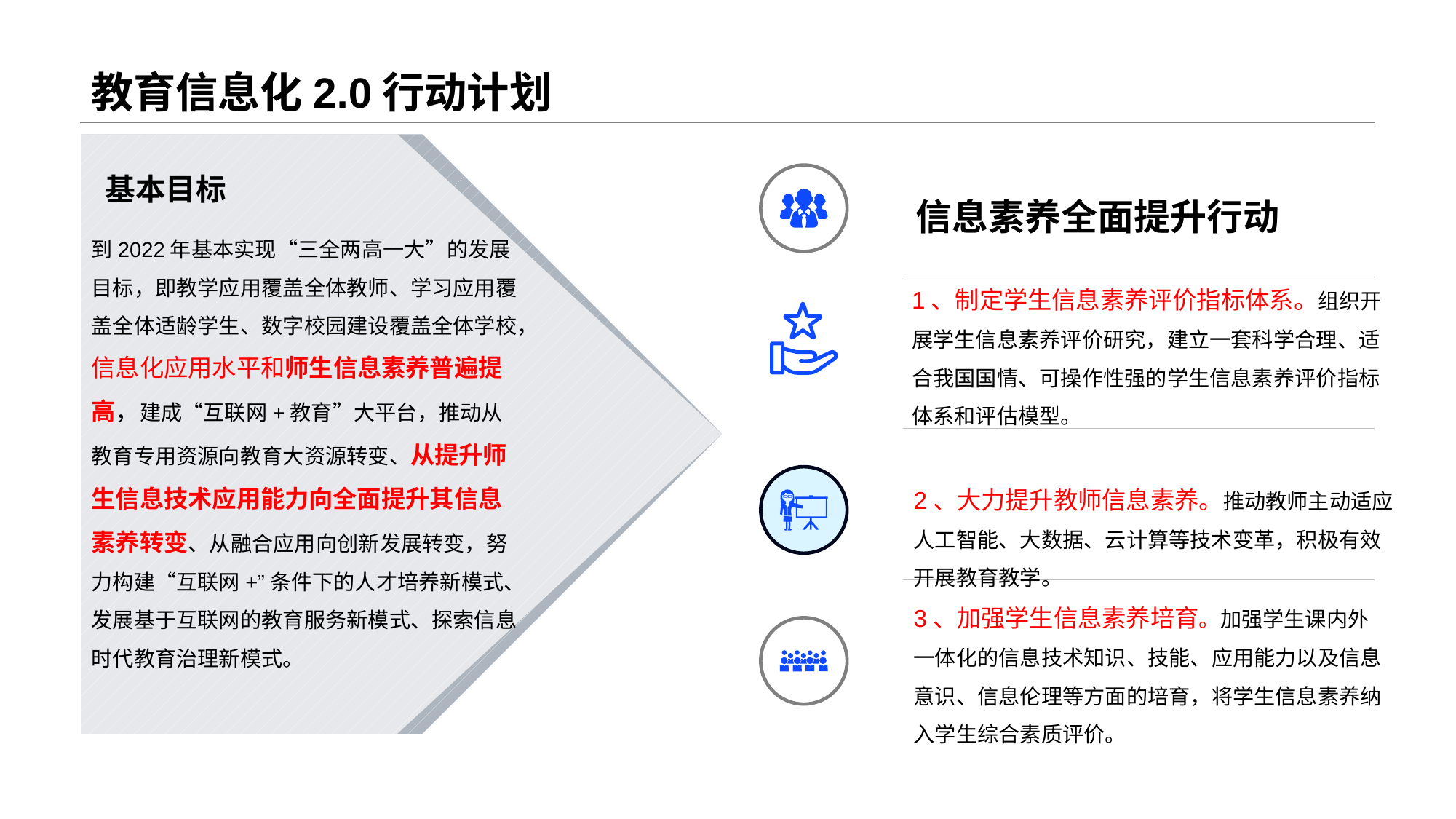

# 教育信息化2.0行动计划

基本目标

信息素养全面提升行动
到2022年基本实现“三全两高一大”的发展目标，即教学应用覆盖全体教师、学习应用覆盖全体适龄学生、数字校园建设覆盖全体学校，信息化应用水平和师生信息素养普遍提高，建成“互联网+教育”大平台，推动从教育专用资源向教育大资源转变、从提升师生信息技术应用能力向全面提升其信息素养转变、从融合应用向创新发展转变，努力构建“互联网+”条件下的人才培养新模式、发展基于互联网的教育服务新模式、探索信息时代教育治理新模式。
1、制定学生信息素养评价指标体系。组织开展学生信息素养评价研究，建立一套科学合理、适合我国国情、可操作性强的学生信息素养评价指标体系和评估模型。

2、大力提升教师信息素养。推动教师主动适应人工智能、大数据、云计算等技术变革，积极有效开展教育教学。
3、加强学生信息素养培育。加强学生课内外一体化的信息技术知识、技能、应用能力以及信息意识、信息伦理等方面的培育，将学生信息素养纳入学生综合素质评价。
5